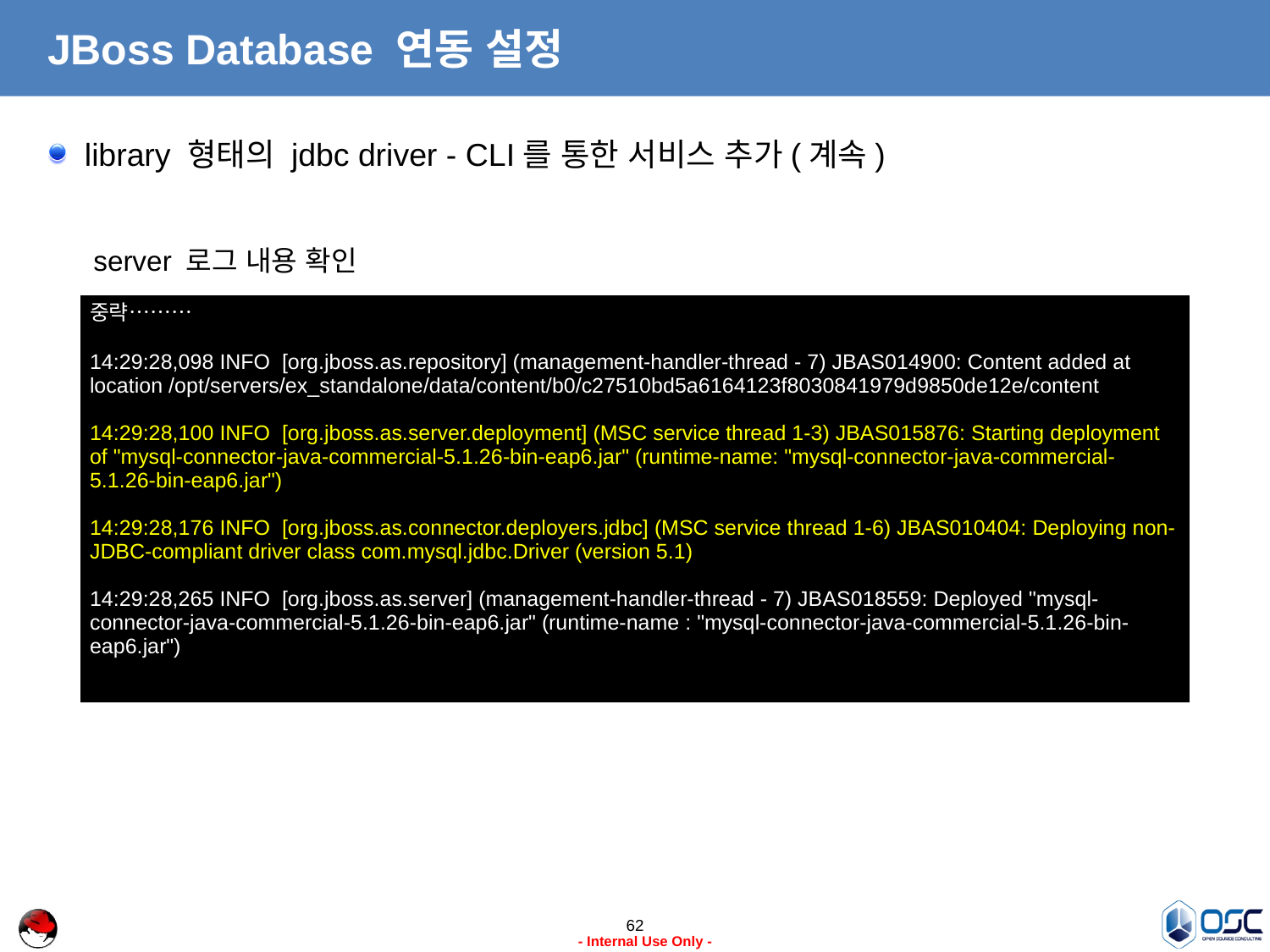

# JBoss Database 연동 설정
library 형태의 jdbc driver - CLI를 통한 서비스 추가(계속)

server 로그 내용 확인
| 중략……… 14:29:28,098 INFO [org.jboss.as.repository] (management-handler-thread - 7) JBAS014900: Content added at location /opt/servers/ex\_standalone/data/content/b0/c27510bd5a6164123f8030841979d9850de12e/content 14:29:28,100 INFO [org.jboss.as.server.deployment] (MSC service thread 1-3) JBAS015876: Starting deployment of "mysql-connector-java-commercial-5.1.26-bin-eap6.jar" (runtime-name: "mysql-connector-java-commercial-5.1.26-bin-eap6.jar") 14:29:28,176 INFO [org.jboss.as.connector.deployers.jdbc] (MSC service thread 1-6) JBAS010404: Deploying non-JDBC-compliant driver class com.mysql.jdbc.Driver (version 5.1) 14:29:28,265 INFO [org.jboss.as.server] (management-handler-thread - 7) JBAS018559: Deployed "mysql-connector-java-commercial-5.1.26-bin-eap6.jar" (runtime-name : "mysql-connector-java-commercial-5.1.26-bin-eap6.jar") |
| --- |